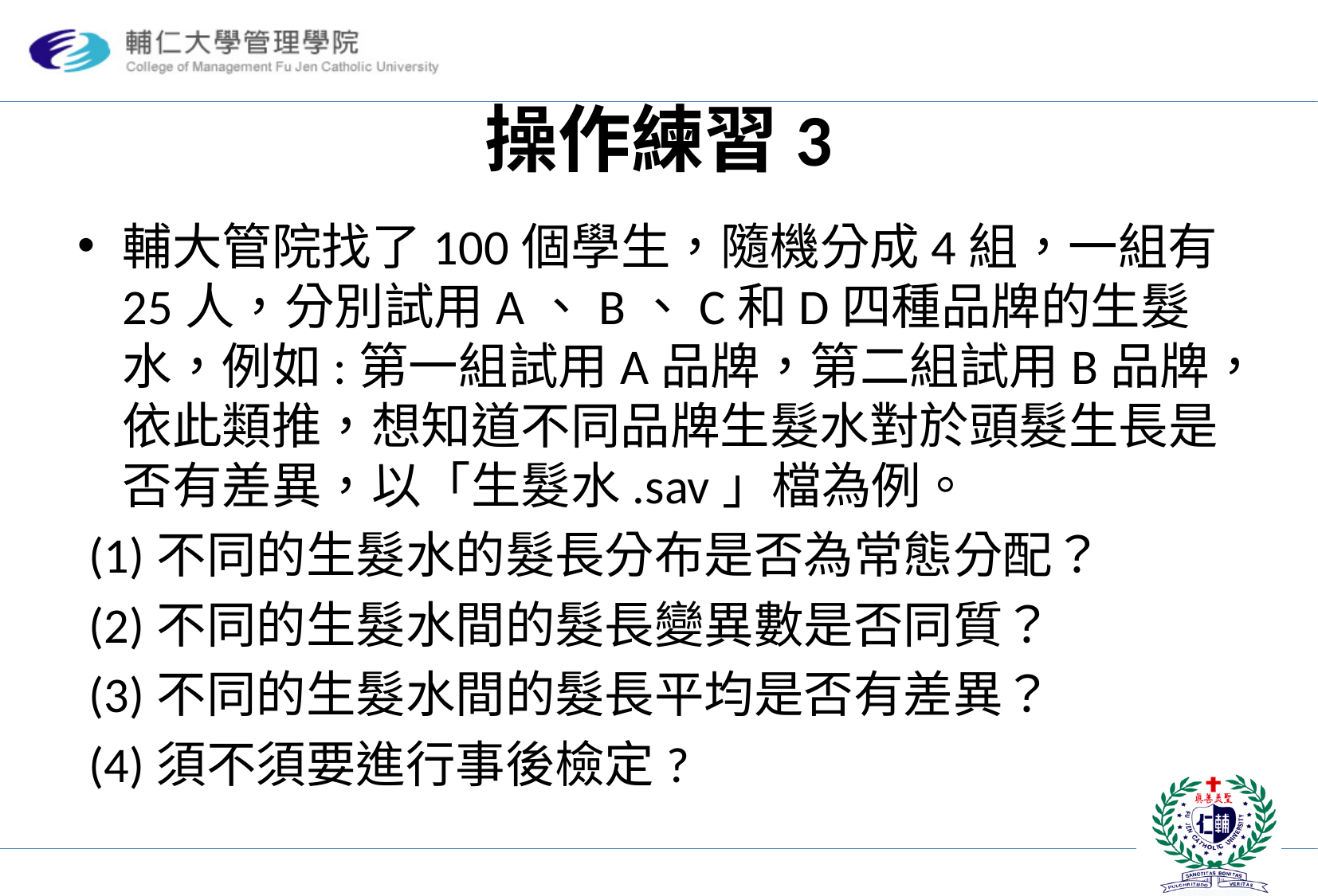

# 操作練習3
輔大管院找了100個學生，隨機分成4組，一組有25人，分別試用A、B、C和D四種品牌的生髮水，例如:第一組試用A品牌，第二組試用B品牌，依此類推，想知道不同品牌生髮水對於頭髮生長是否有差異，以「生髮水.sav」檔為例。
 (1)不同的生髮水的髮長分布是否為常態分配？
 (2)不同的生髮水間的髮長變異數是否同質？
 (3)不同的生髮水間的髮長平均是否有差異？
 (4)須不須要進行事後檢定?